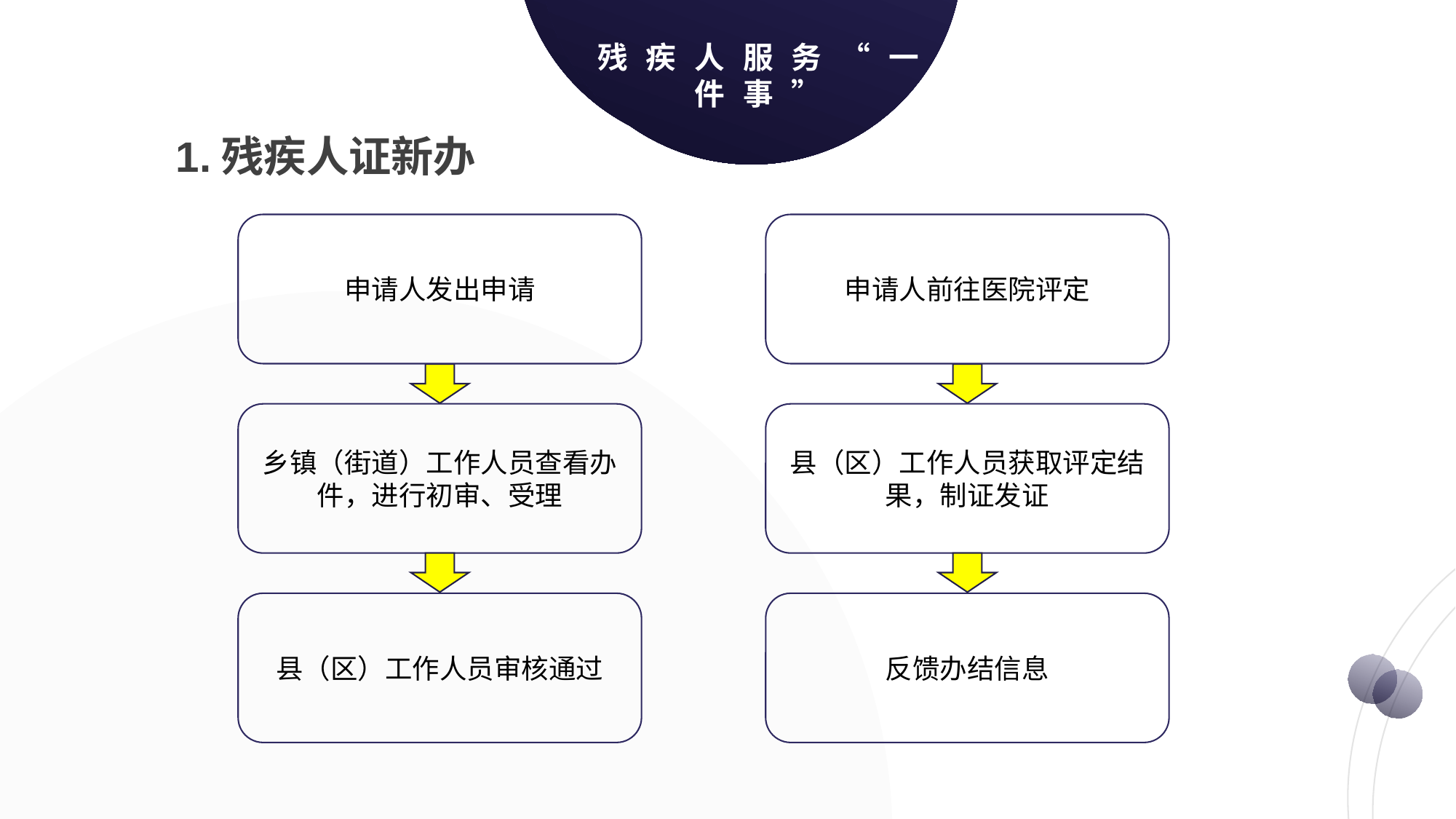

残疾人服务“一
件事”

残疾人服务“一
件事”

1.残疾人证新办

申请人发出申请
申请人前往医院评定
输入您的标题

乡镇（街道）工作人员查看办件，进行初审、受理
县（区）工作人员获取评定结果，制证发证

县（区）工作人员审核通过
反馈办结信息